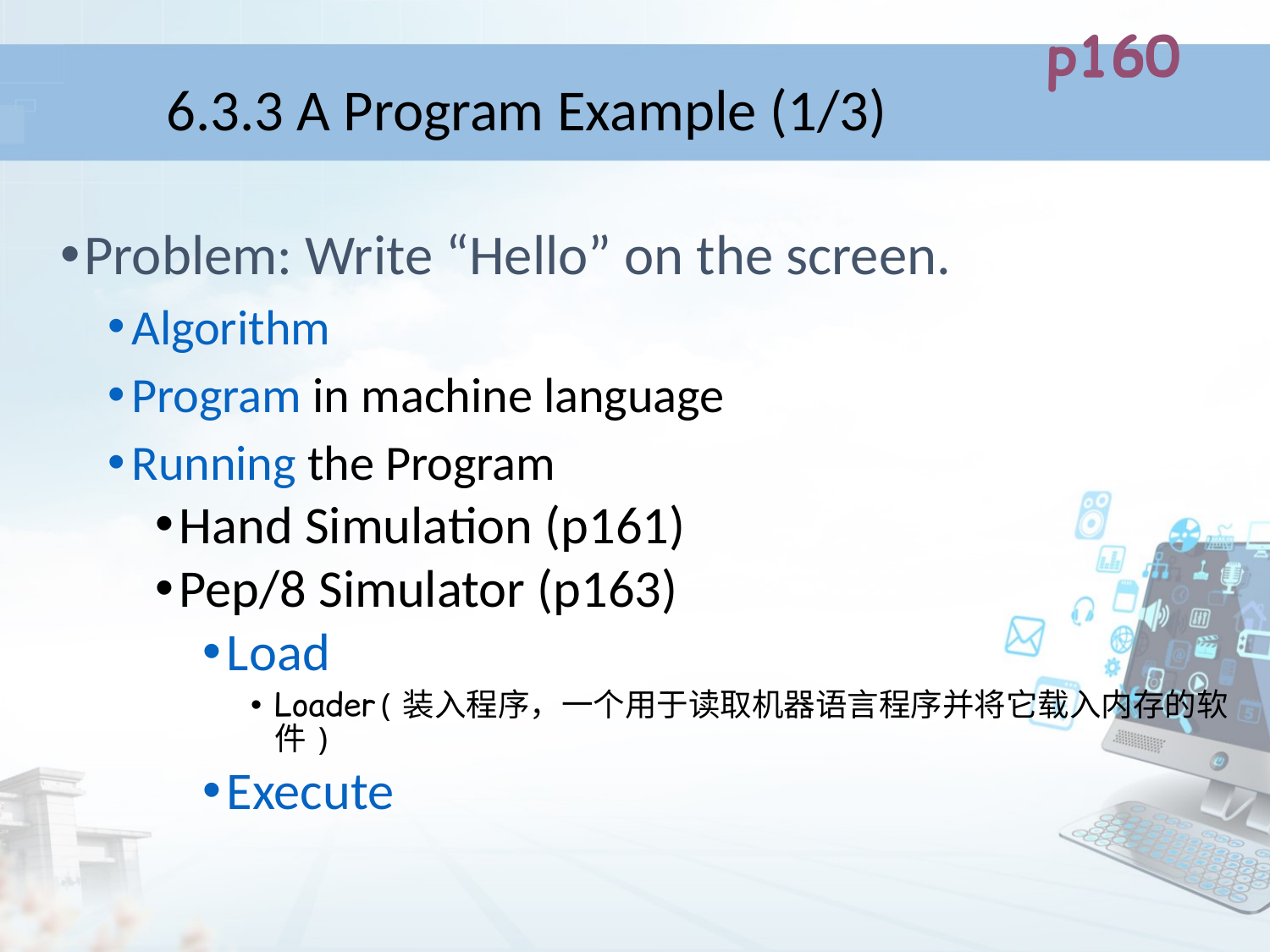

p160
# 6.3.3 A Program Example (1/3)
Problem: Write “Hello” on the screen.
Algorithm
Program in machine language
Running the Program
Hand Simulation (p161)
Pep/8 Simulator (p163)
Load
Loader(装入程序，一个用于读取机器语言程序并将它载入内存的软件)
Execute